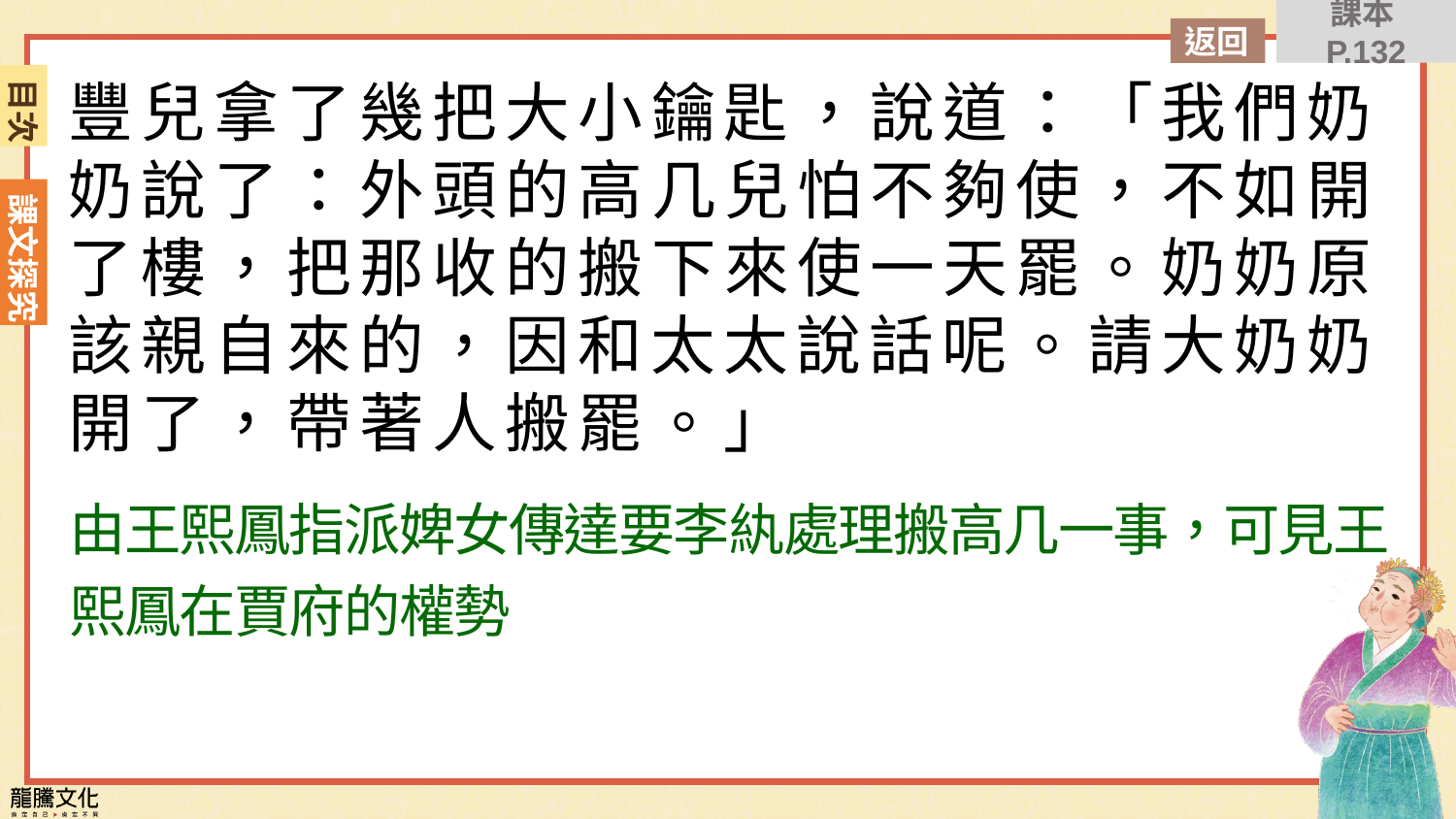

課本P.132
返回
豐兒拿了幾把大小鑰匙，說道：「我們奶奶說了：外頭的高几兒怕不夠使，不如開了樓，把那收的搬下來使一天罷。奶奶原該親自來的，因和太太說話呢。請大奶奶開了，帶著人搬罷。」
由王熙鳳指派婢女傳達要李紈處理搬高几一事，可見王熙鳳在賈府的權勢